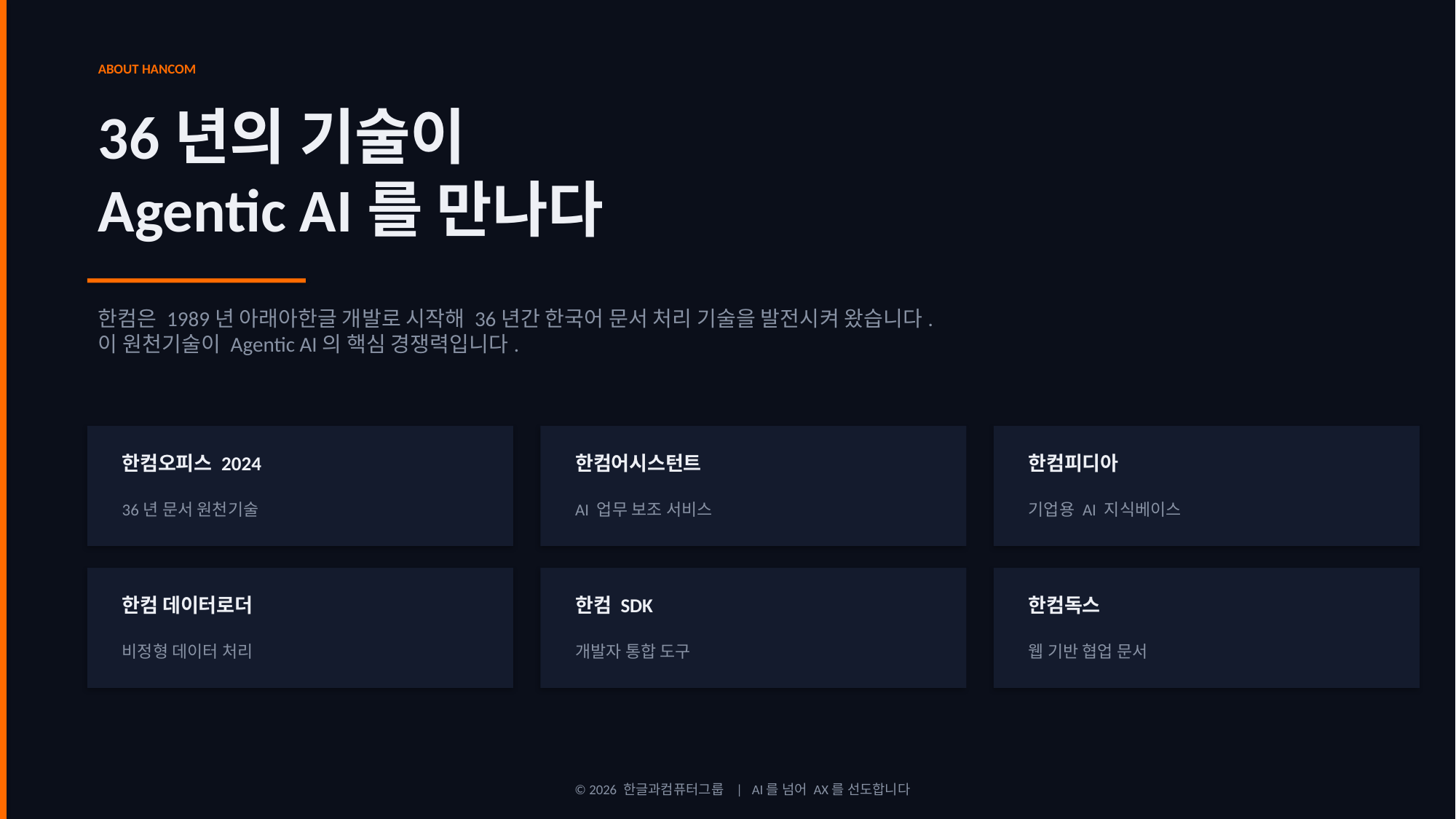

ABOUT HANCOM
36년의 기술이
Agentic AI를 만나다

한컴은 1989년 아래아한글 개발로 시작해 36년간 한국어 문서 처리 기술을 발전시켜 왔습니다.
이 원천기술이 Agentic AI의 핵심 경쟁력입니다.

한컴오피스 2024
한컴어시스턴트
한컴피디아
36년 문서 원천기술
AI 업무 보조 서비스
기업용 AI 지식베이스

한컴 데이터로더
한컴 SDK
한컴독스
비정형 데이터 처리
개발자 통합 도구
웹 기반 협업 문서
© 2026 한글과컴퓨터그룹   |   AI를 넘어 AX를 선도합니다